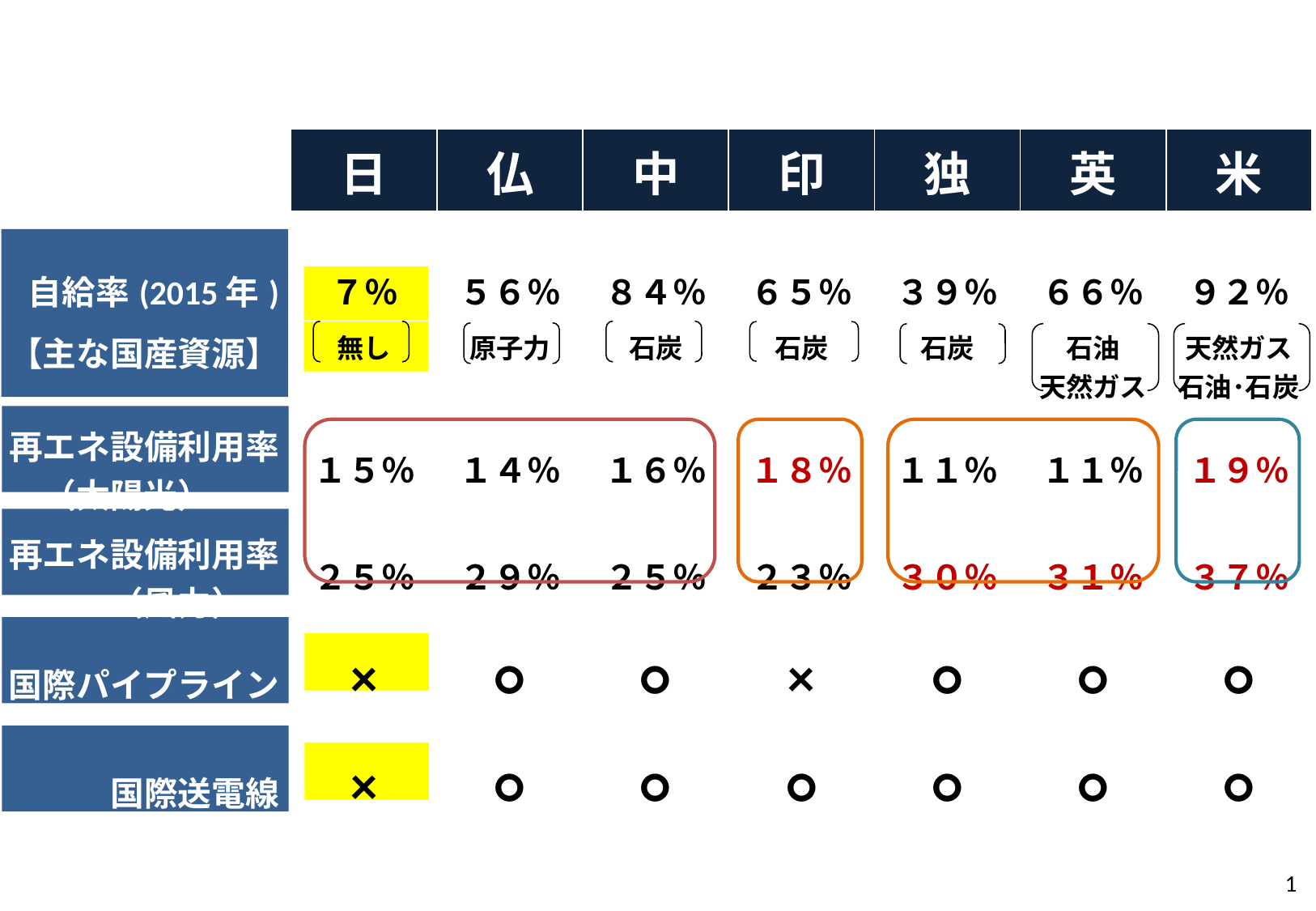

|  | 日 | 仏 | 中 | 印 | 独 | 英 | 米 |
| --- | --- | --- | --- | --- | --- | --- | --- |
| 自給率(2015年) | ７％ | ５６％ | ８４％ | ６５％ | ３９％ | ６６％ | ９２％ |
| 【主な国産資源】 | 無し | 原子力 | 石炭 | 石炭 | 石炭 | 石油 天然ガス | 天然ガス 石油･石炭 |
| 再エネ設備利用率 　　　　　　 （太陽光） | １５％ | １４％ | １６％ | １８％ | １１％ | １１％ | １９％ |
| 再エネ設備利用率 　　　　 　　（風力） | ２５％ | ２９％ | ２５％ | ２３％ | ３０％ | ３１％ | ３７％ |
| 国際パイプライン | × | ○ | ○ | × | ○ | ○ | ○ |
| 国際送電線 | × | ○ | ○ | ○ | ○ | ○ | ○ |

1